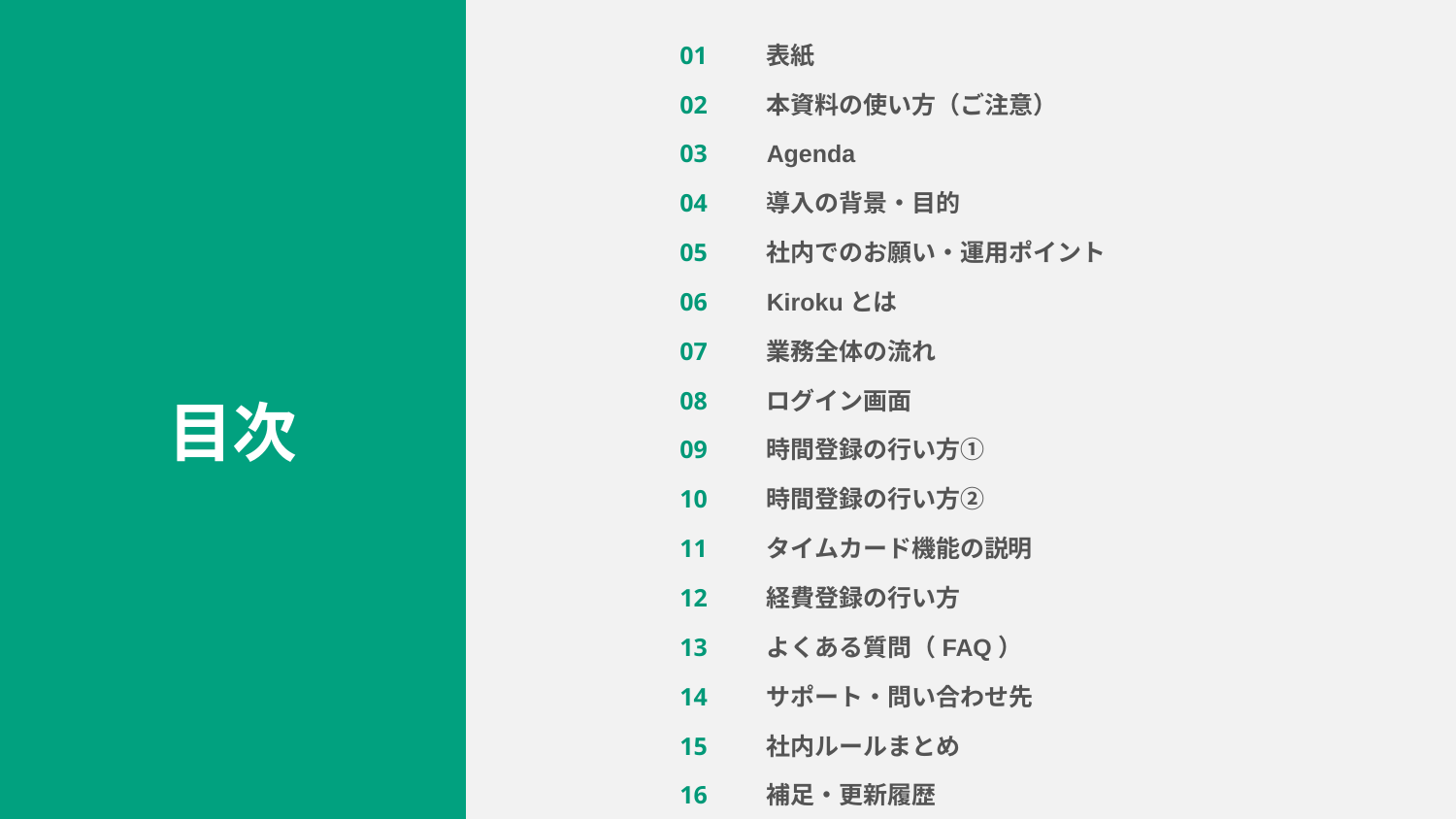

01
02
03
04
05
06
07
08
09
10
11
12
13
14
15
16
表紙
本資料の使い方（ご注意）
Agenda
導入の背景・目的
社内でのお願い・運用ポイント
Kirokuとは
業務全体の流れ
ログイン画面
時間登録の行い方①
時間登録の行い方②
タイムカード機能の説明
経費登録の行い方
よくある質問（FAQ）
サポート・問い合わせ先
社内ルールまとめ
補足・更新履歴
目次